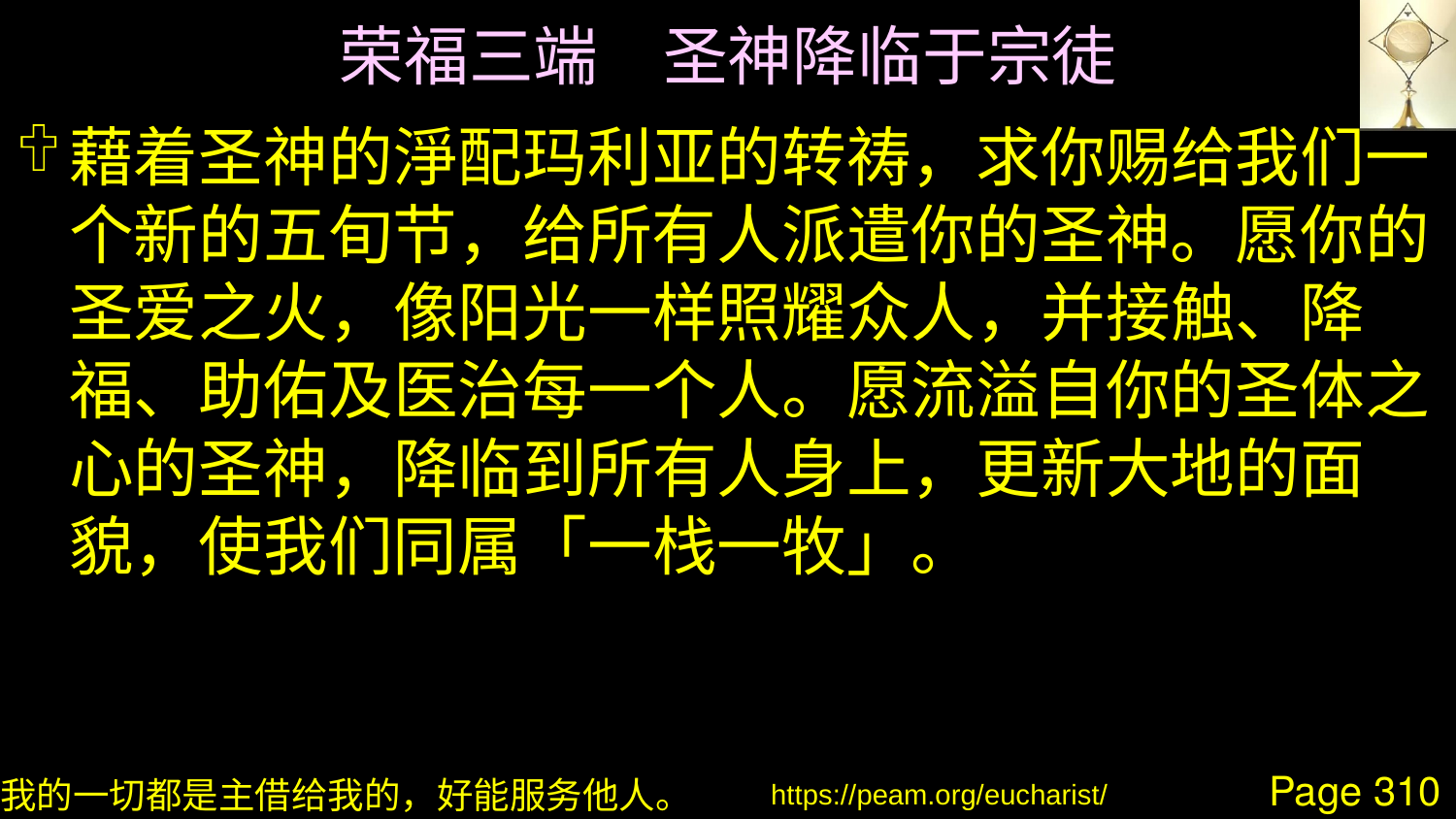

# 荣福三端　圣神降临于宗徒
藉着圣神的淨配玛利亚的转祷，求你赐给我们一个新的五旬节，给所有人派遣你的圣神。愿你的圣爱之火，像阳光一样照耀众人，并接触、降福、助佑及医治每一个人。愿流溢自你的圣体之心的圣神，降临到所有人身上，更新大地的面貌，使我们同属「一栈一牧」。